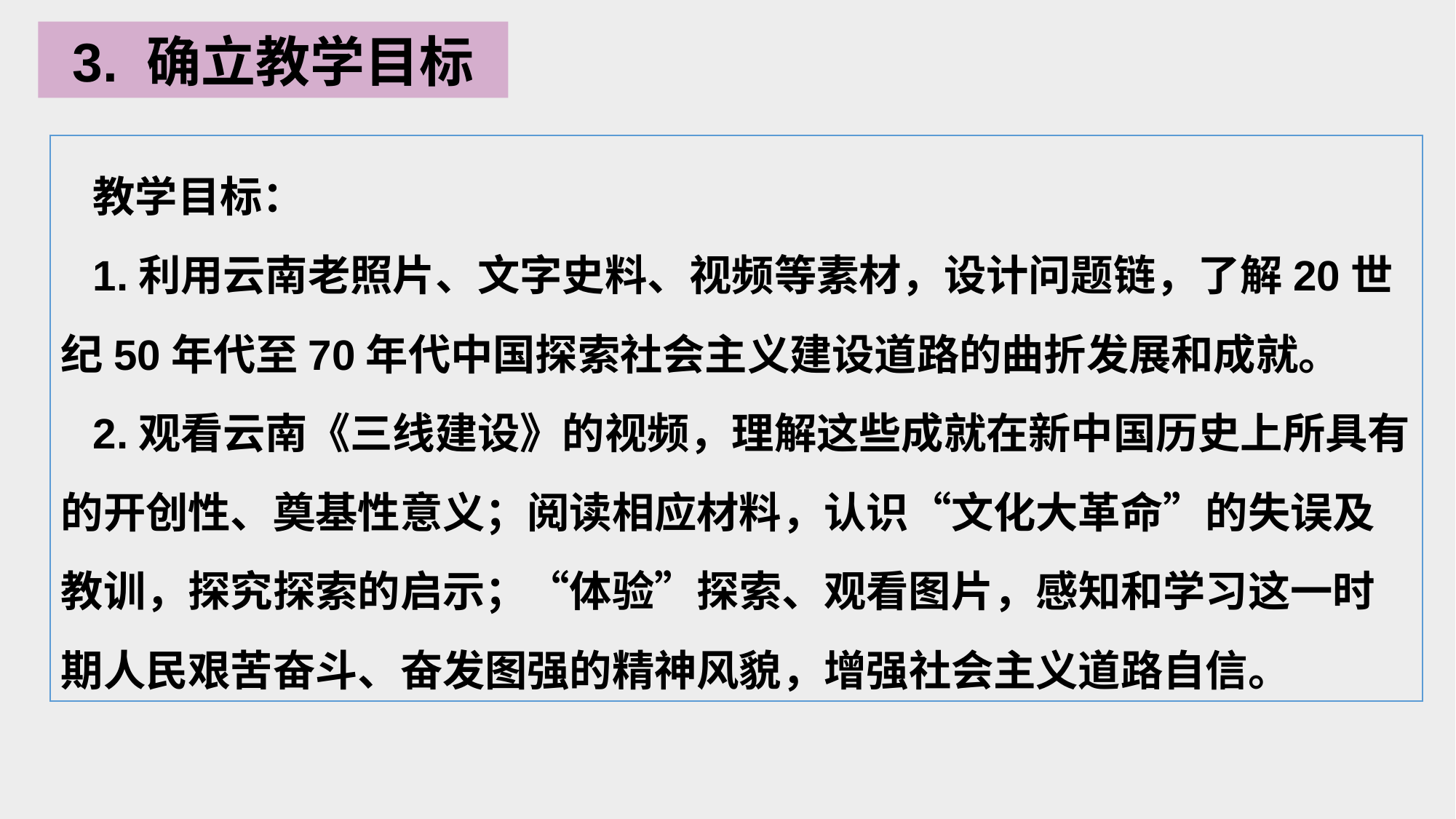

3. 确立教学目标

教学目标：
1.利用云南老照片、文字史料、视频等素材，设计问题链，了解20世纪50年代至70年代中国探索社会主义建设道路的曲折发展和成就。
2.观看云南《三线建设》的视频，理解这些成就在新中国历史上所具有的开创性、奠基性意义；阅读相应材料，认识“文化大革命”的失误及教训，探究探索的启示；“体验”探索、观看图片，感知和学习这一时期人民艰苦奋斗、奋发图强的精神风貌，增强社会主义道路自信。